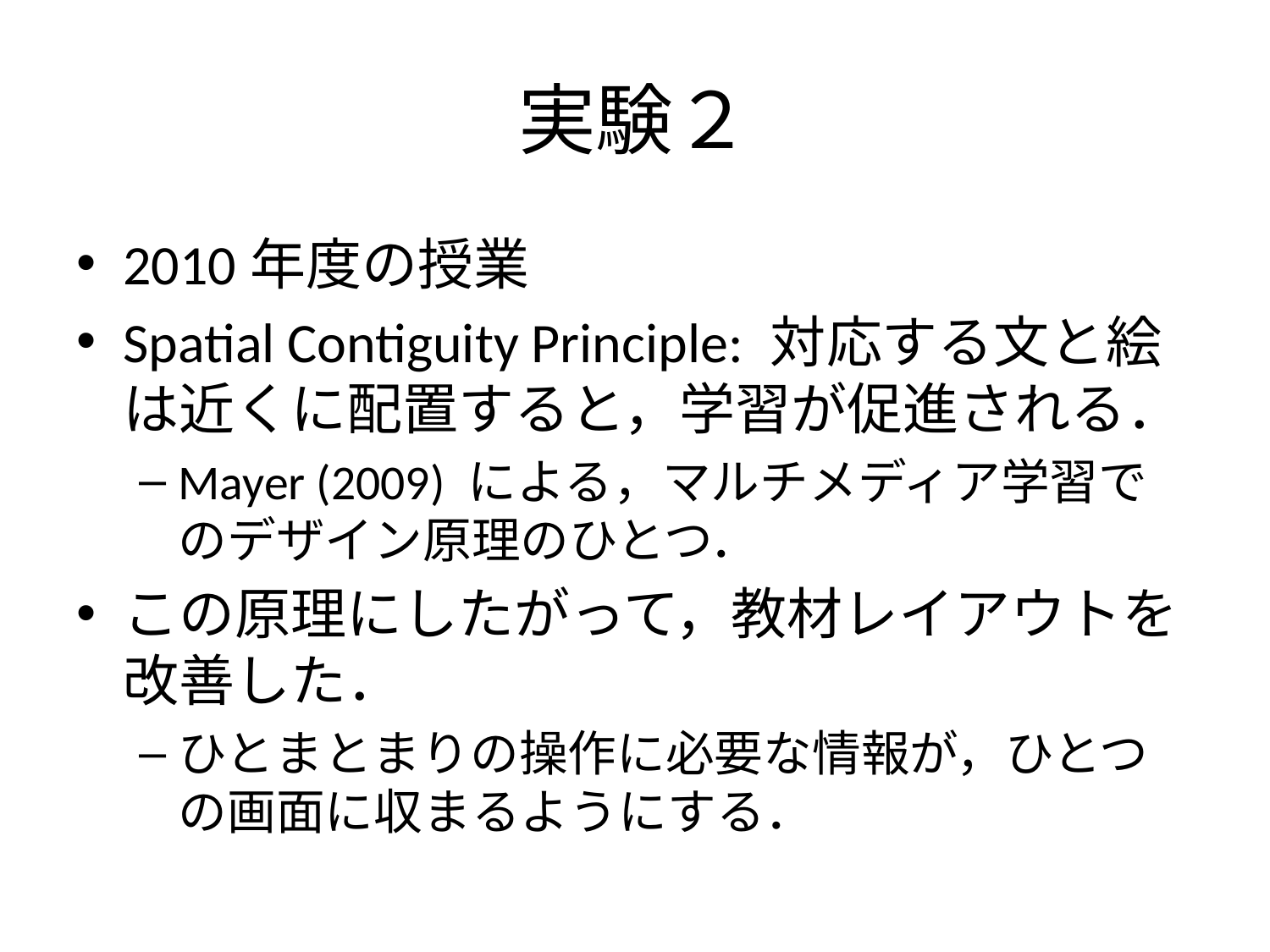

# 実験２
2010年度の授業
Spatial Contiguity Principle: 対応する文と絵は近くに配置すると，学習が促進される．
Mayer (2009) による，マルチメディア学習でのデザイン原理のひとつ．
この原理にしたがって，教材レイアウトを改善した．
ひとまとまりの操作に必要な情報が，ひとつの画面に収まるようにする．